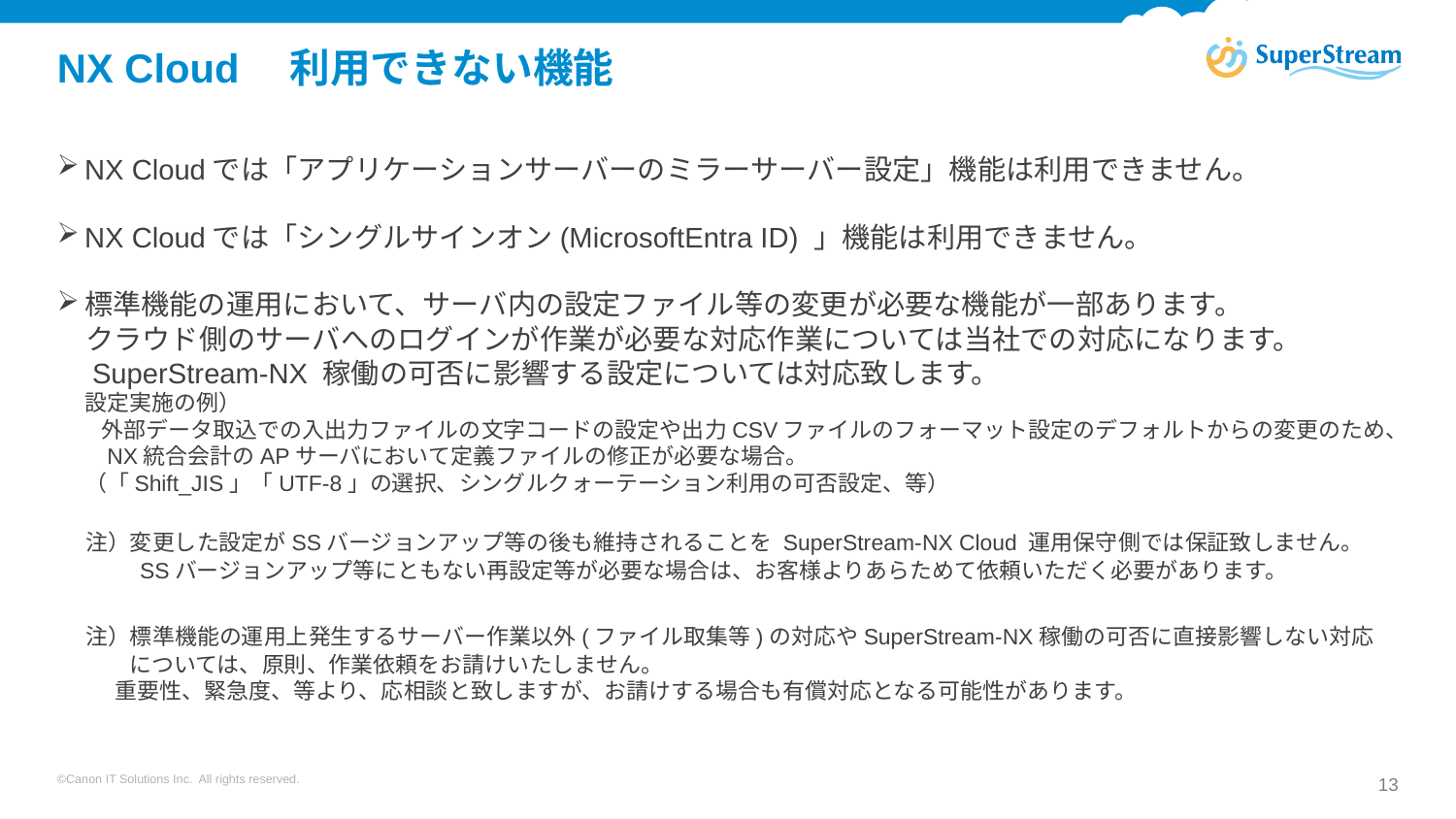

# NX Cloud　利用できない機能
NX Cloudでは「アプリケーションサーバーのミラーサーバー設定」機能は利用できません。

NX Cloudでは「シングルサインオン(MicrosoftEntra ID) 」機能は利用できません。

標準機能の運用において、サーバ内の設定ファイル等の変更が必要な機能が一部あります。
　クラウド側のサーバへのログインが作業が必要な対応作業については当社での対応になります。
　SuperStream-NX 稼働の可否に影響する設定については対応致します。
　 設定実施の例）
　　外部データ取込での入出力ファイルの文字コードの設定や出力CSVファイルのフォーマット設定のデフォルトからの変更のため、
　　NX統合会計のAPサーバにおいて定義ファイルの修正が必要な場合。
　 （「Shift_JIS」「UTF-8」の選択、シングルクォーテーション利用の可否設定、等）

　注）変更した設定がSSバージョンアップ等の後も維持されることを SuperStream-NX Cloud 運用保守側では保証致しません。
 　　　SSバージョンアップ等にともない再設定等が必要な場合は、お客様よりあらためて依頼いただく必要があります。

　注）標準機能の運用上発生するサーバー作業以外(ファイル取集等)の対応やSuperStream-NX稼働の可否に直接影響しない対応
　　　 については、原則、作業依頼をお請けいたしません。
　       重要性、緊急度、等より、応相談と致しますが、お請けする場合も有償対応となる可能性があります。

©Canon IT Solutions Inc.  All rights reserved.
13